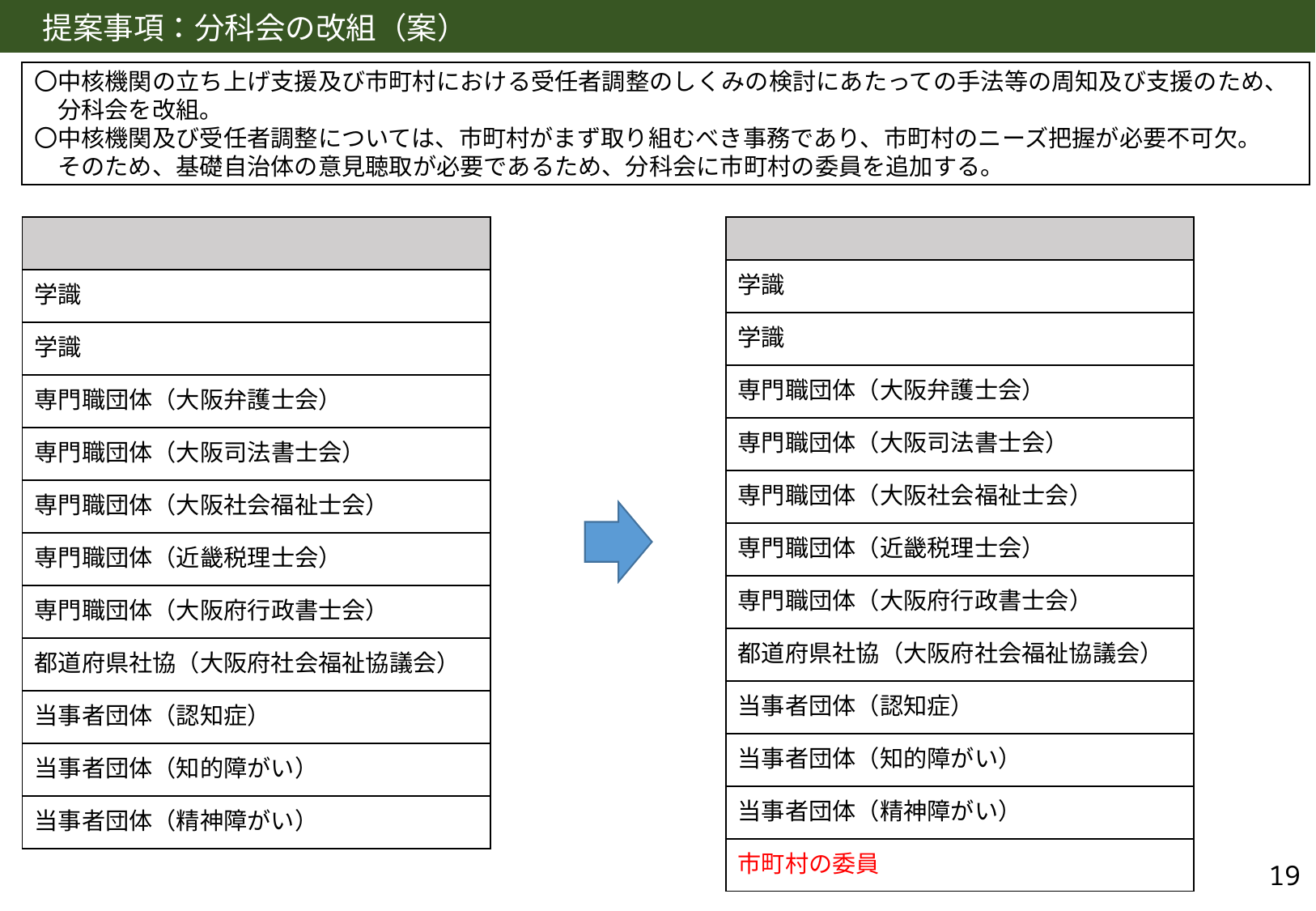

# 提案事項：分科会の改組（案）
〇中核機関の立ち上げ支援及び市町村における受任者調整のしくみの検討にあたっての手法等の周知及び支援のため、
　分科会を改組。
〇中核機関及び受任者調整については、市町村がまず取り組むべき事務であり、市町村のニーズ把握が必要不可欠。
　そのため、基礎自治体の意見聴取が必要であるため、分科会に市町村の委員を追加する。
|  |
| --- |
| 学識 |
| 学識 |
| 専門職団体（大阪弁護士会） |
| 専門職団体（大阪司法書士会） |
| 専門職団体（大阪社会福祉士会） |
| 専門職団体（近畿税理士会） |
| 専門職団体（大阪府行政書士会） |
| 都道府県社協（大阪府社会福祉協議会） |
| 当事者団体（認知症） |
| 当事者団体（知的障がい） |
| 当事者団体（精神障がい） |
|  |
| --- |
| 学識 |
| 学識 |
| 専門職団体（大阪弁護士会） |
| 専門職団体（大阪司法書士会） |
| 専門職団体（大阪社会福祉士会） |
| 専門職団体（近畿税理士会） |
| 専門職団体（大阪府行政書士会） |
| 都道府県社協（大阪府社会福祉協議会） |
| 当事者団体（認知症） |
| 当事者団体（知的障がい） |
| 当事者団体（精神障がい） |
| 市町村の委員 |

19